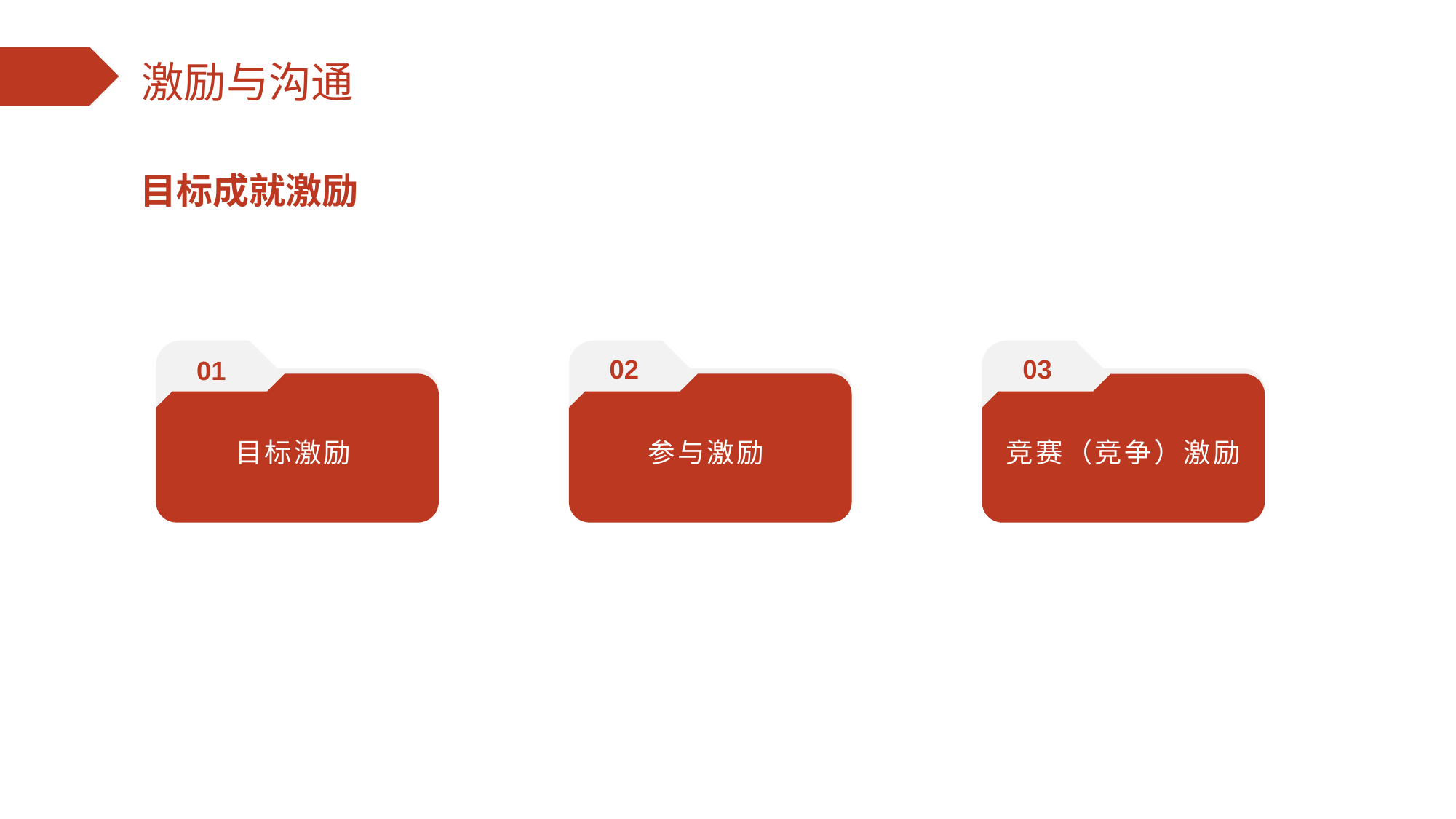

目标成就激励

01

目标激励

02

参与激励

03

竞赛（竞争）激励